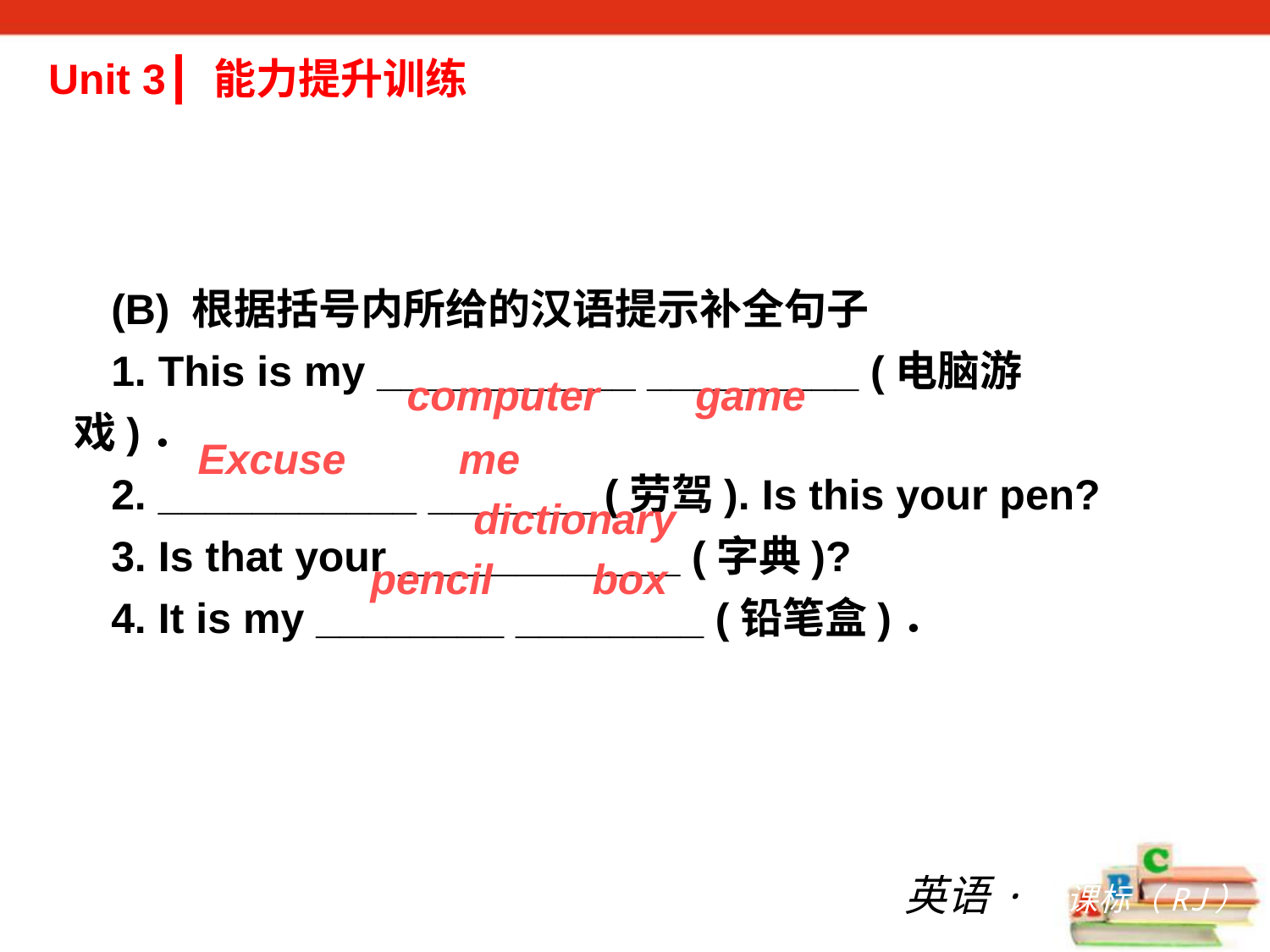

Unit 3┃ 能力提升训练
(B) 根据括号内所给的汉语提示补全句子
1. This is my ___________ _________ (电脑游戏)．
2. ___________ _______ (劳驾). Is this your pen?
3. Is that your ____________ (字典)?
4. It is my ________ ________ (铅笔盒)．
computer
game
Excuse
me
dictionary
pencil
box
英语·新课标（RJ）